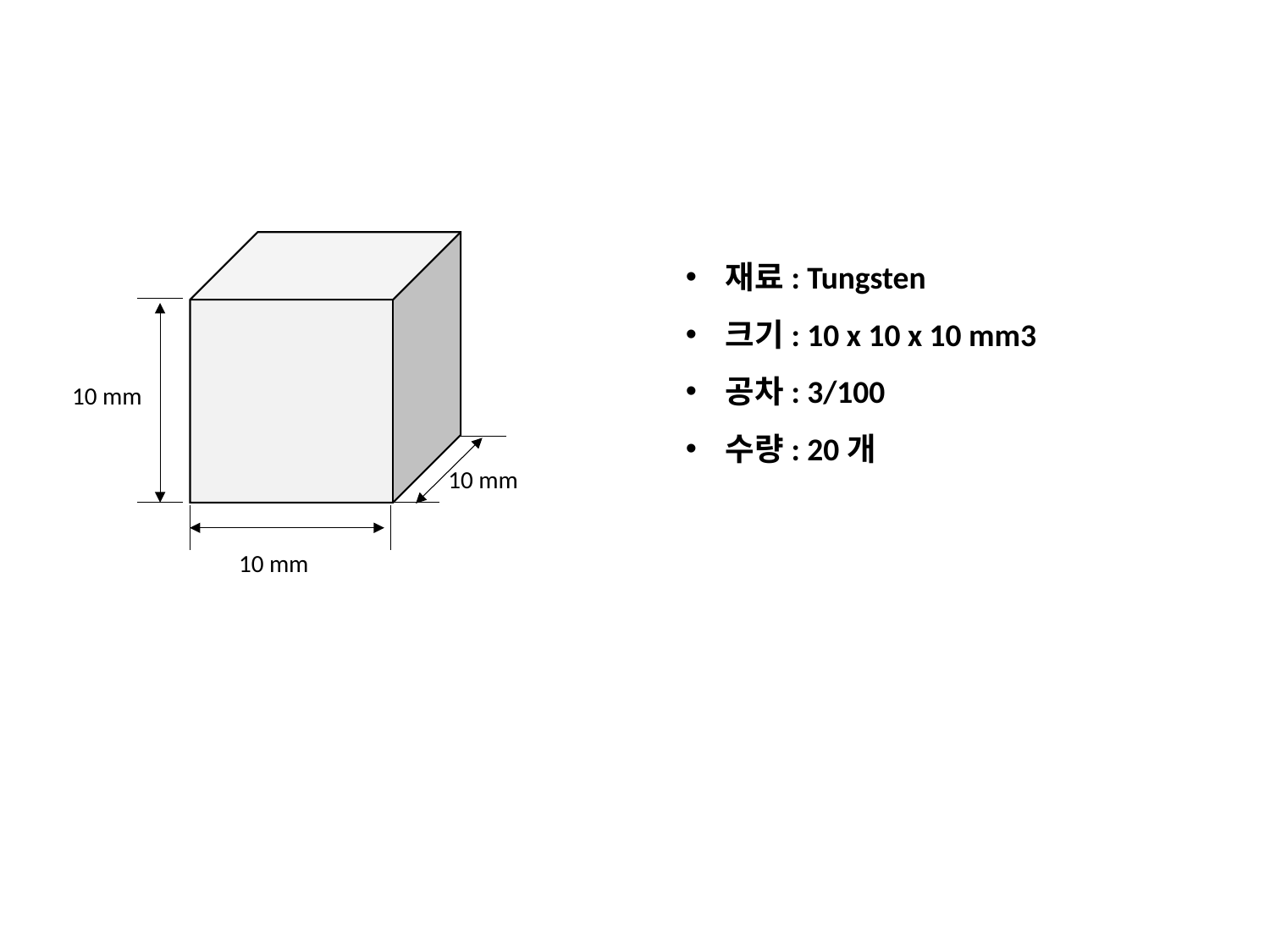

10 mm
10 mm
10 mm
재료: Tungsten
크기: 10 x 10 x 10 mm3
공차: 3/100
수량: 20개